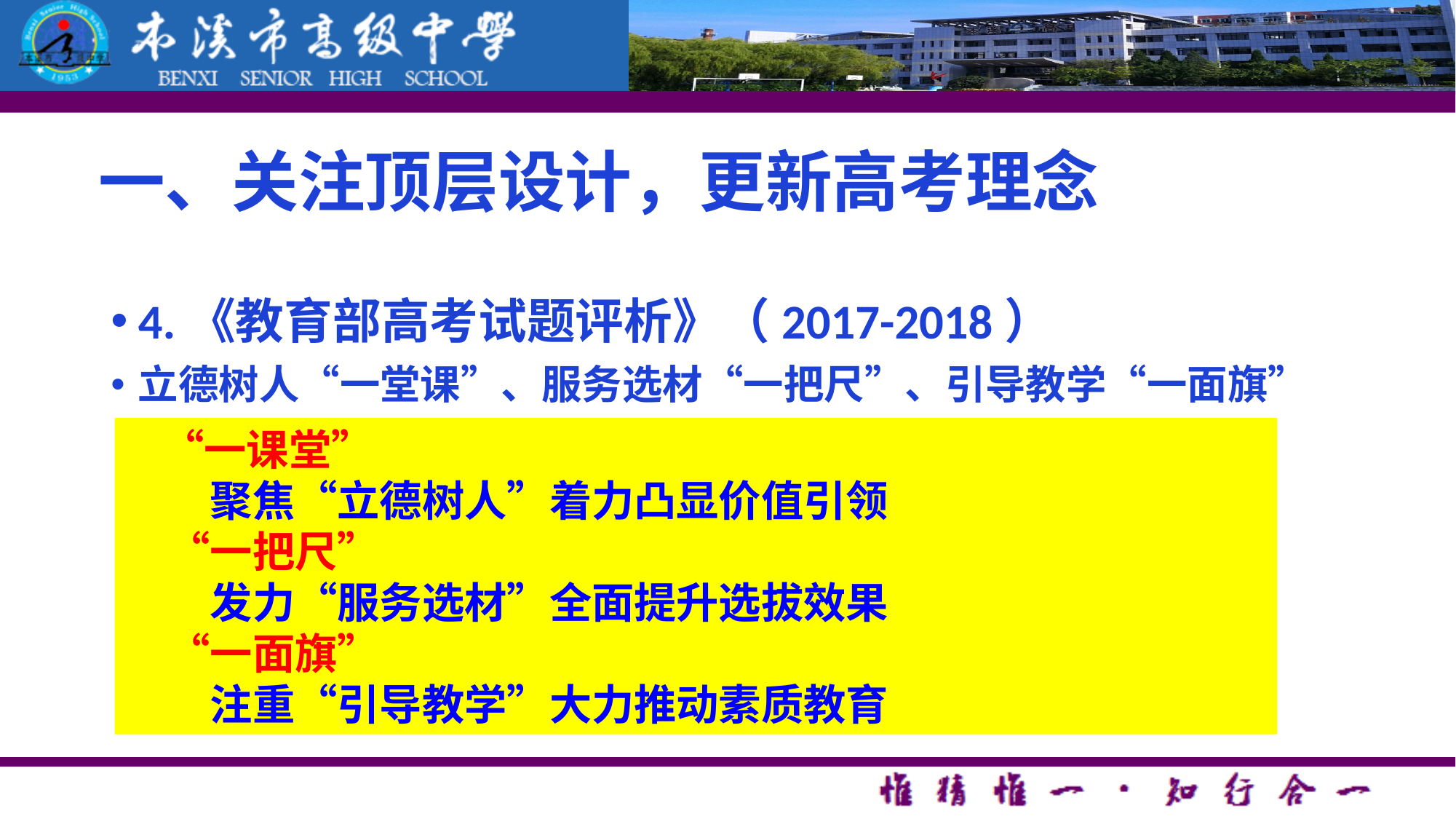

# 一、关注顶层设计，更新高考理念

4.《教育部高考试题评析》（2017-2018）
立德树人“一堂课”、服务选材“一把尺”、引导教学“一面旗”
　“一课堂”
　　聚焦“立德树人”着力凸显价值引领
　“一把尺”
　　发力“服务选材”全面提升选拔效果
　“一面旗”
　　注重“引导教学”大力推动素质教育